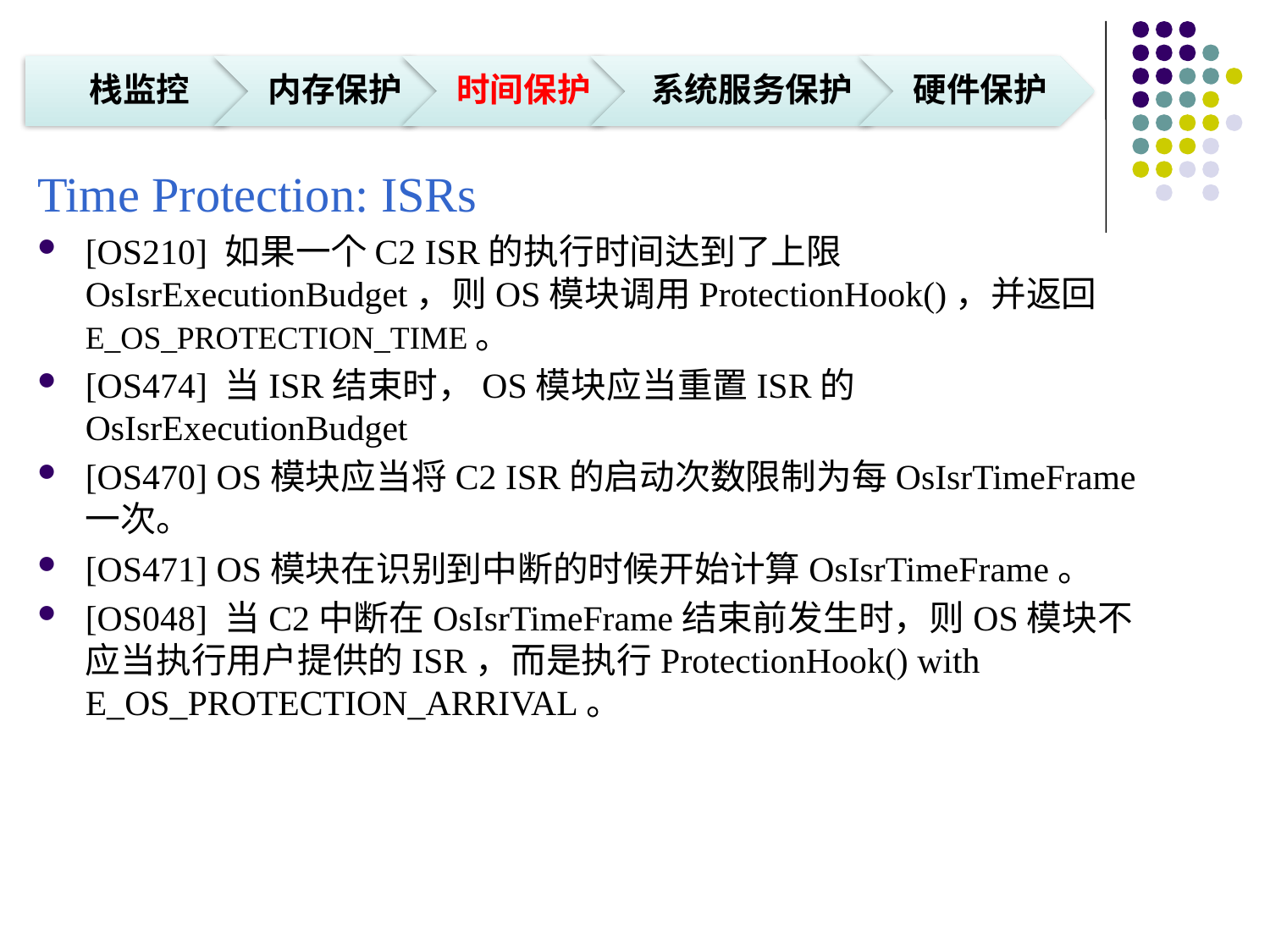

栈监控
内存保护
时间保护
系统服务保护
硬件保护
Time Protection: ISRs
[OS210] 如果一个C2 ISR的执行时间达到了上限OsIsrExecutionBudget，则OS模块调用ProtectionHook()，并返回E_OS_PROTECTION_TIME。
[OS474] 当ISR结束时，OS模块应当重置ISR的OsIsrExecutionBudget
[OS470] OS模块应当将C2 ISR的启动次数限制为每OsIsrTimeFrame 一次。
[OS471] OS模块在识别到中断的时候开始计算OsIsrTimeFrame。
[OS048] 当C2中断在OsIsrTimeFrame结束前发生时，则OS模块不应当执行用户提供的ISR，而是执行ProtectionHook() with E_OS_PROTECTION_ARRIVAL。